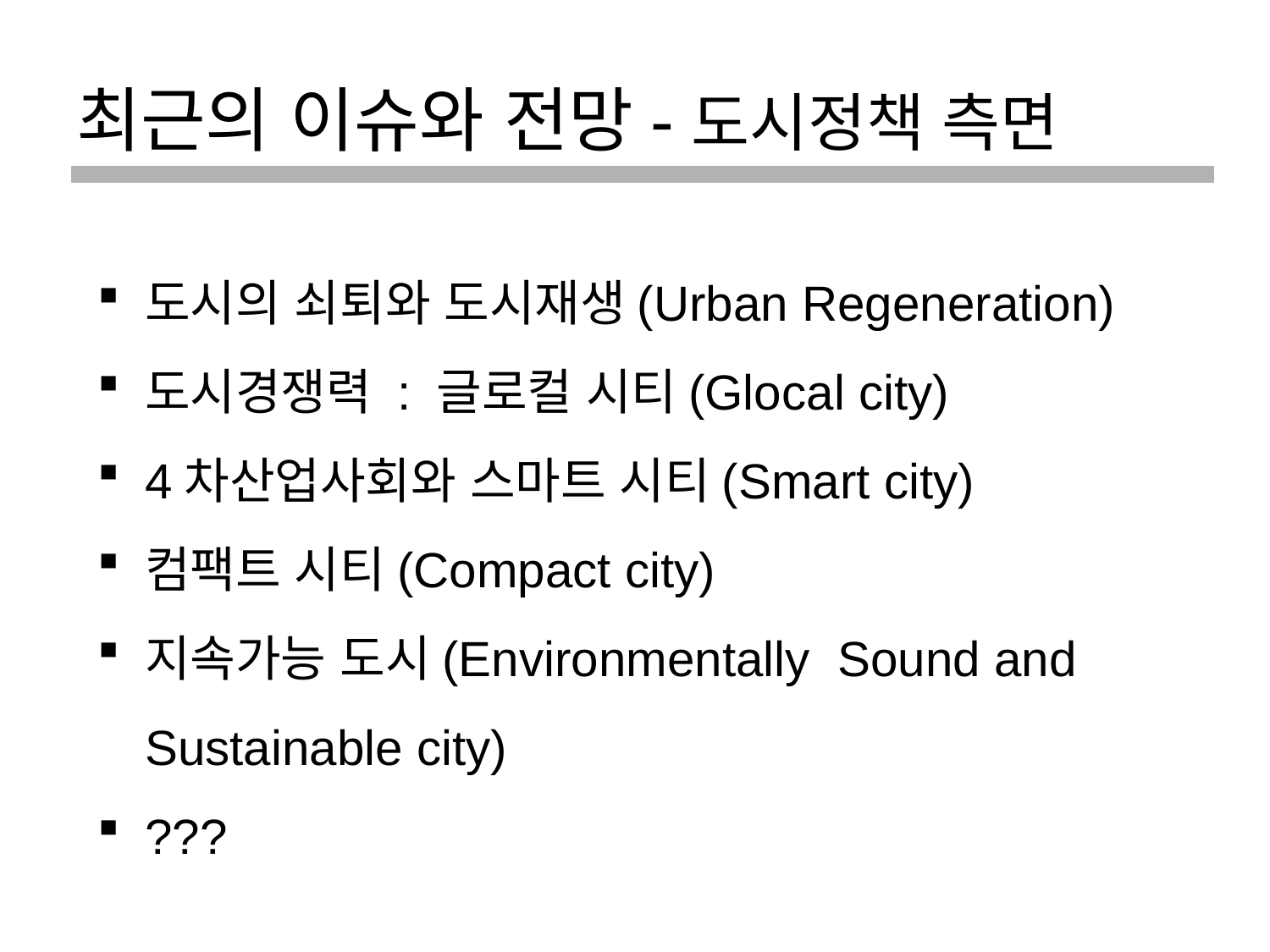

# 최근의 이슈와 전망-도시정책 측면
|  |
| --- |
도시의 쇠퇴와 도시재생(Urban Regeneration)
도시경쟁력 : 글로컬 시티(Glocal city)
4차산업사회와 스마트 시티(Smart city)
컴팩트 시티(Compact city)
지속가능 도시(Environmentally  Sound and Sustainable city)
???